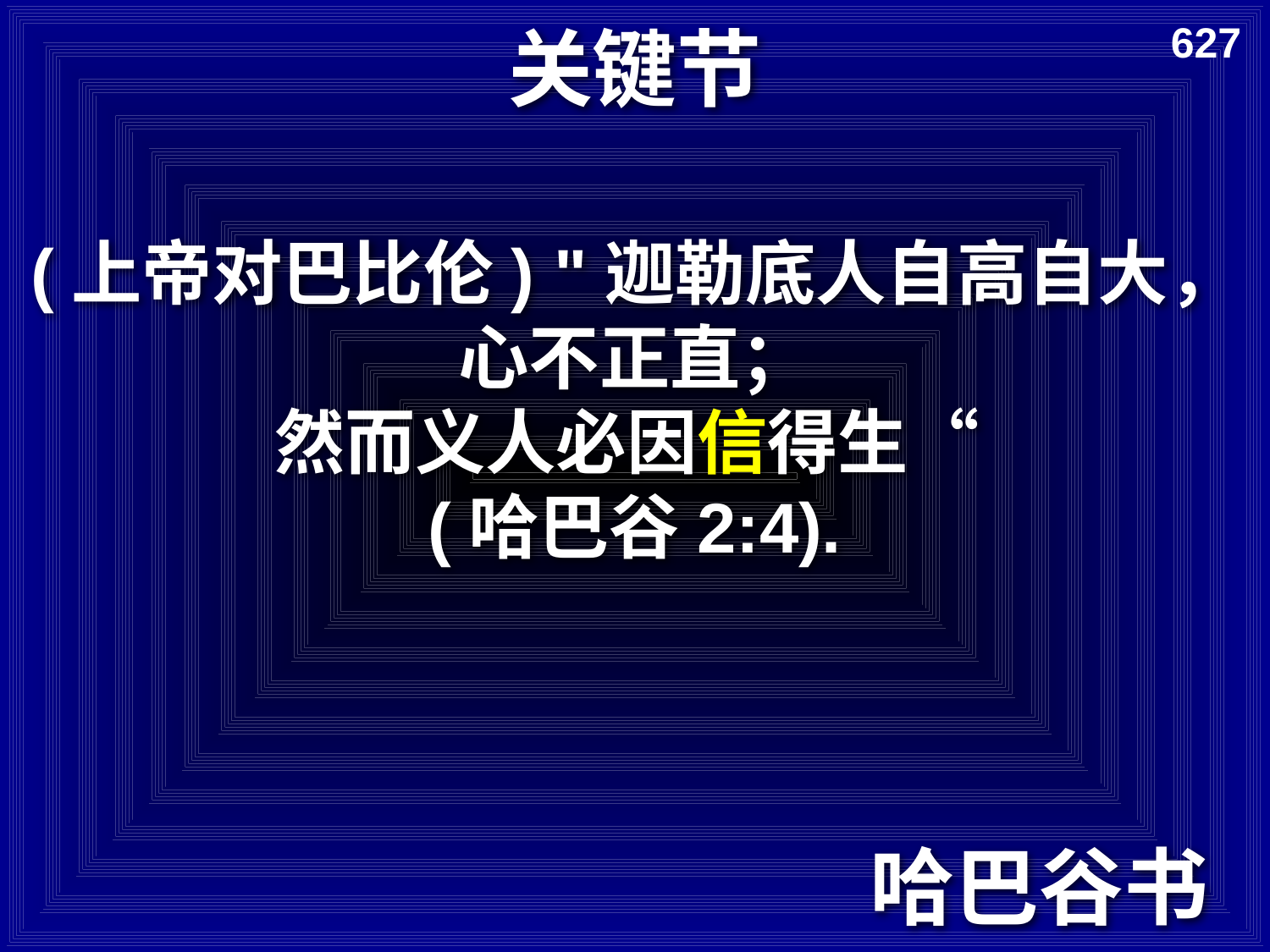

# 关键节
627

(上帝对巴比伦) "迦勒底人自高自大，心不正直；
然而义人必因信得生“
(哈巴谷2:4).
哈巴谷书